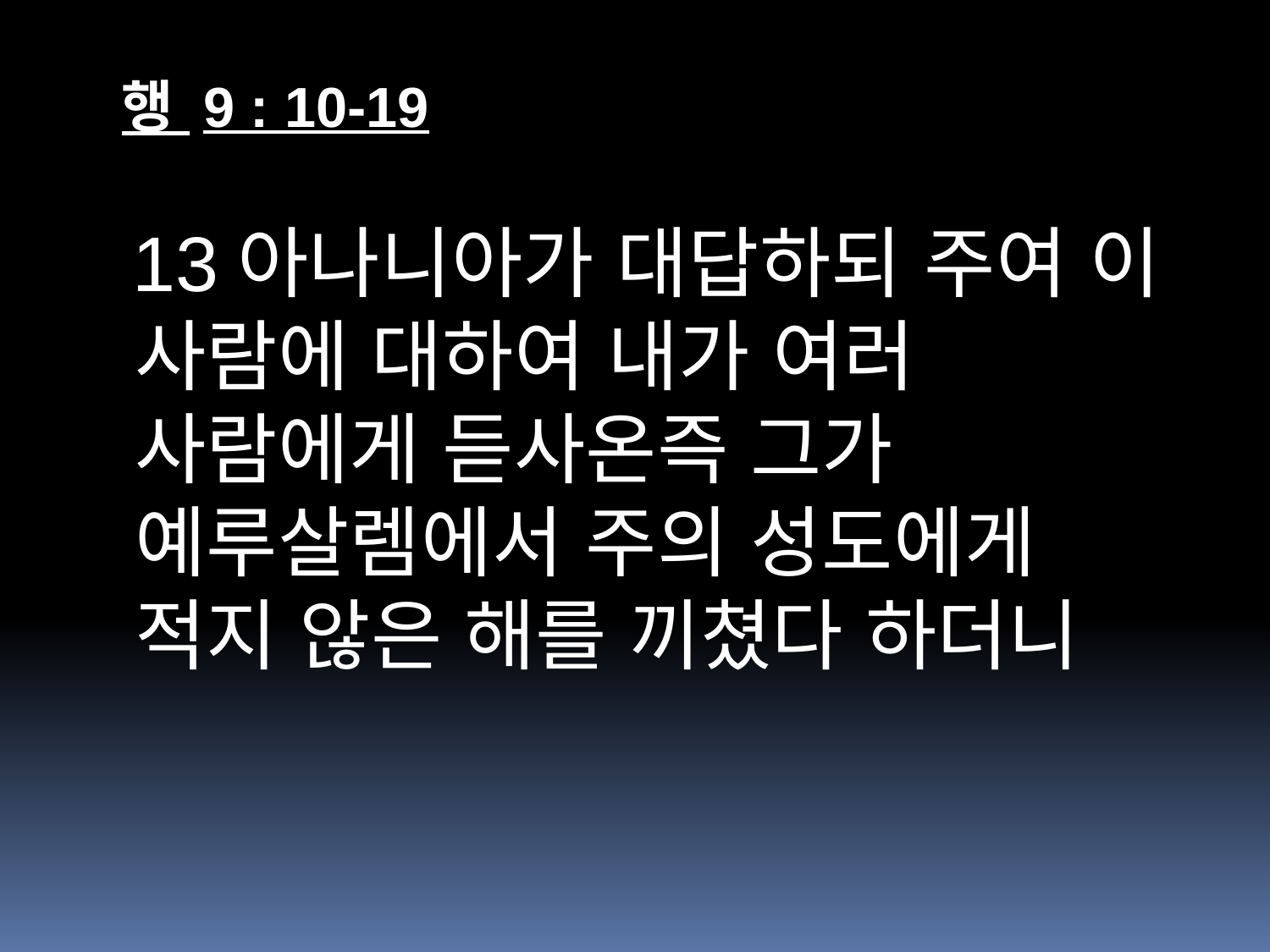

행 9 : 10-19

  13아나니아가 대답하되 주여 이 사람에 대하여 내가 여러 사람에게 듣사온즉 그가 예루살렘에서 주의 성도에게 적지 않은 해를 끼쳤다 하더니